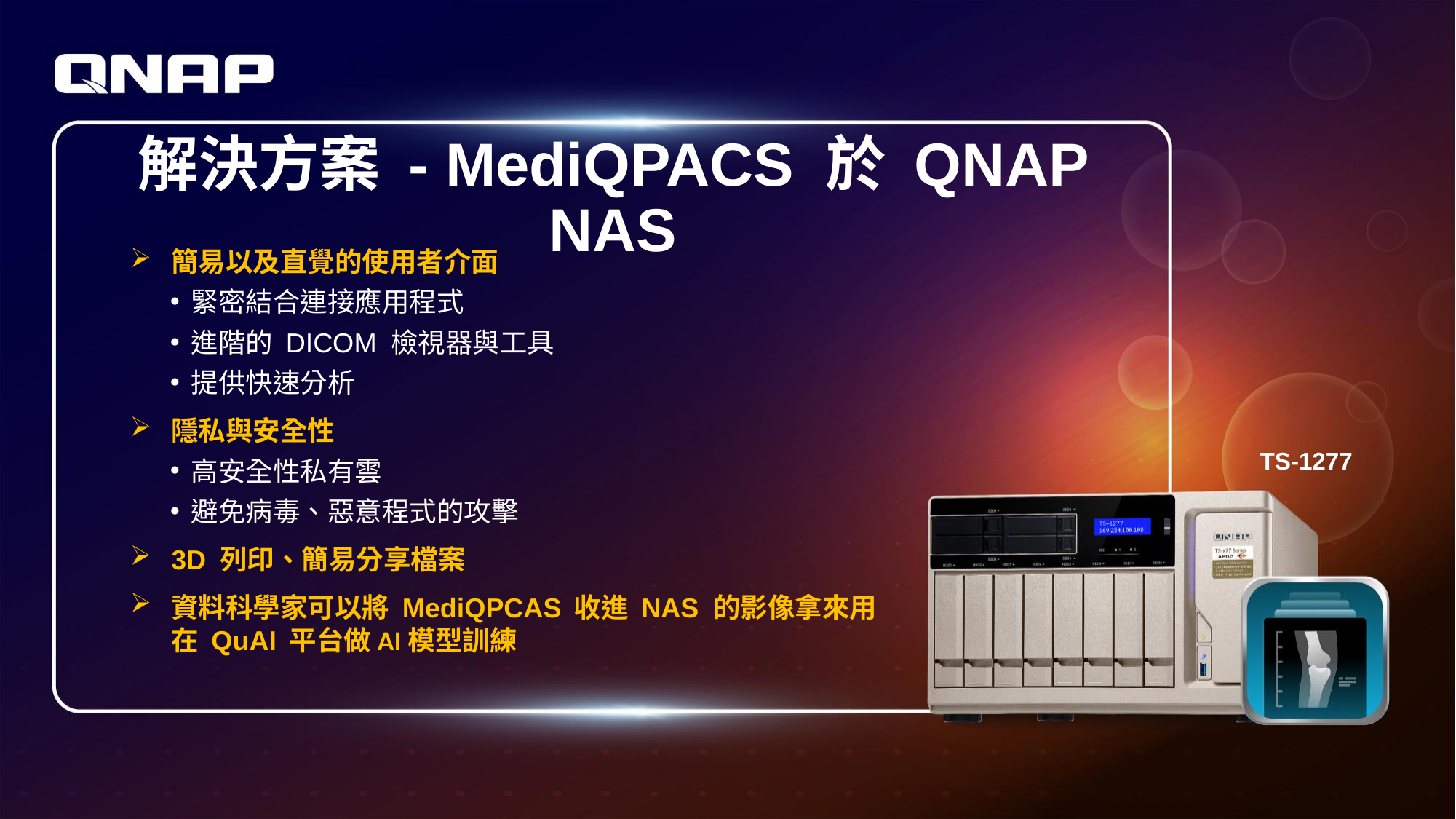

# 解決方案 - MediQPACS 於 QNAP NAS
簡易以及直覺的使用者介面
緊密結合連接應用程式
進階的 DICOM 檢視器與工具
提供快速分析
隱私與安全性
高安全性私有雲
避免病毒、惡意程式的攻擊
3D 列印、簡易分享檔案
資料科學家可以將 MediQPCAS 收進 NAS 的影像拿來用在 QuAI 平台做AI模型訓練
TS-1277